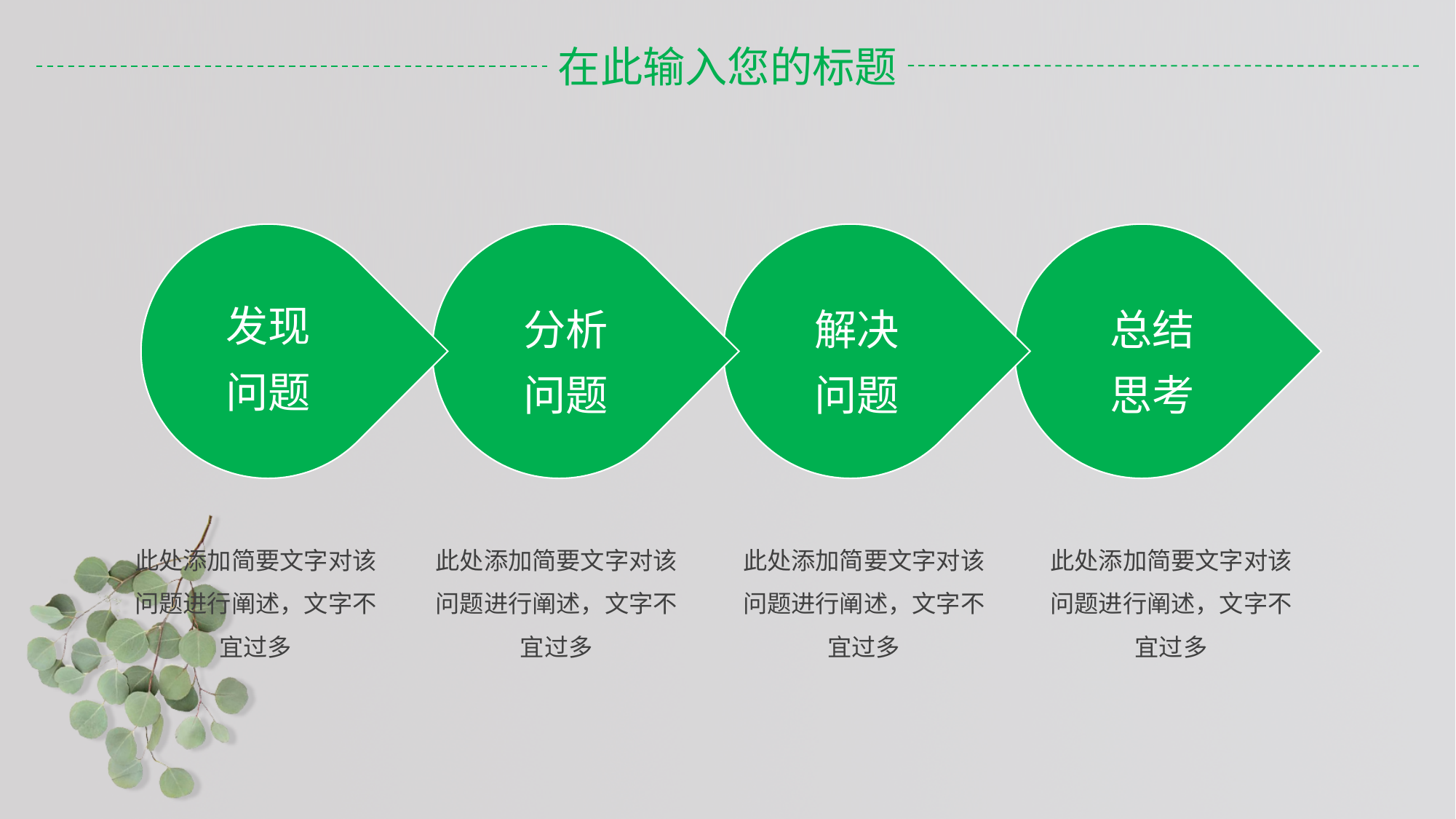

发现
问题
分析
问题
解决
问题
总结
思考
此处添加简要文字对该问题进行阐述，文字不宜过多
此处添加简要文字对该问题进行阐述，文字不宜过多
此处添加简要文字对该问题进行阐述，文字不宜过多
此处添加简要文字对该问题进行阐述，文字不宜过多